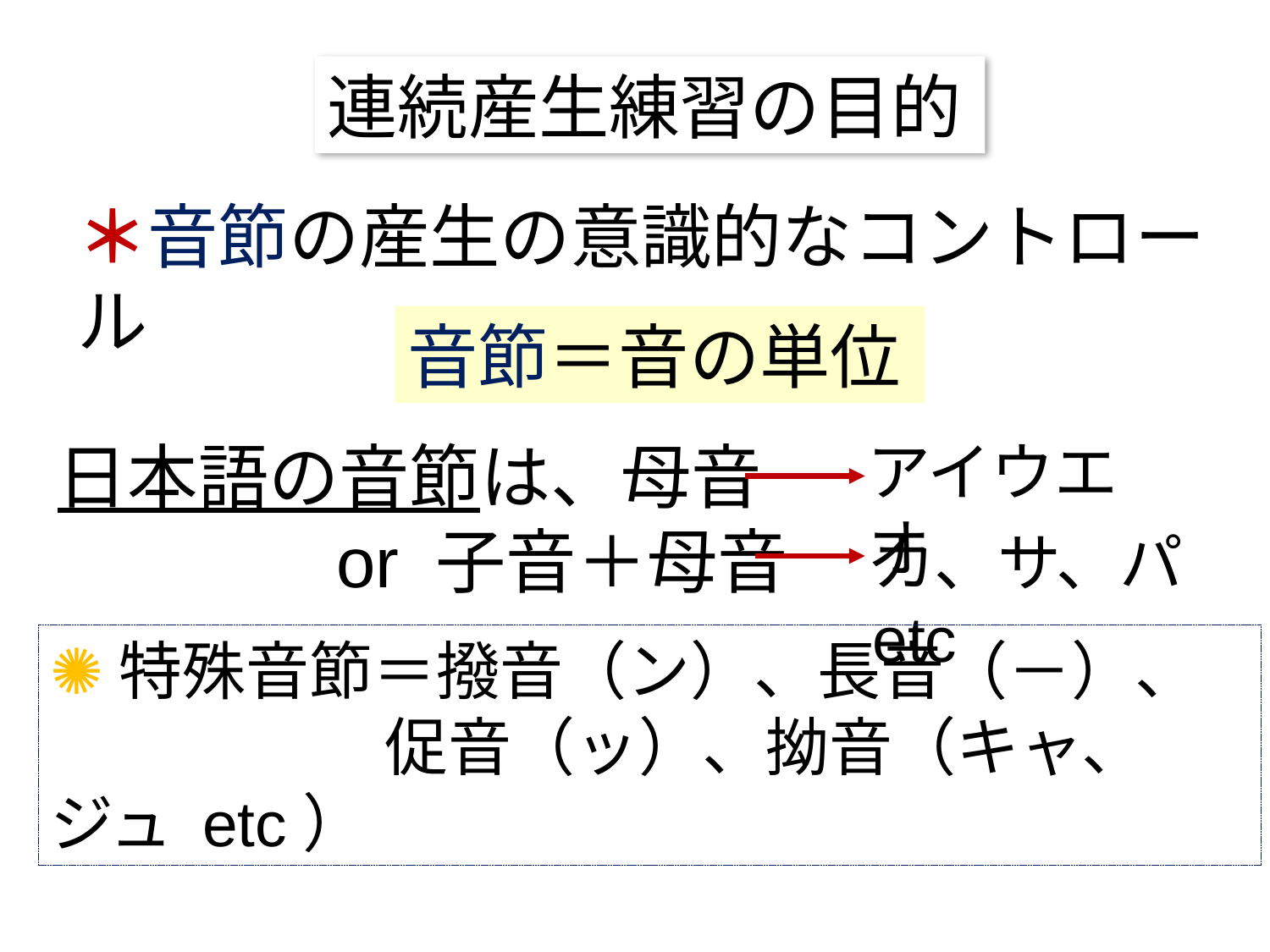

連続産生練習の目的
＊音節の産生の意識的なコントロール
音節＝音の単位
日本語の音節は、母音
           　or 子音＋母音
アイウエオ
カ、サ、パ etc
✺特殊音節＝撥音（ン）、長音（－）、
                  　促音（ッ）、拗音（キャ、ジュ etc）